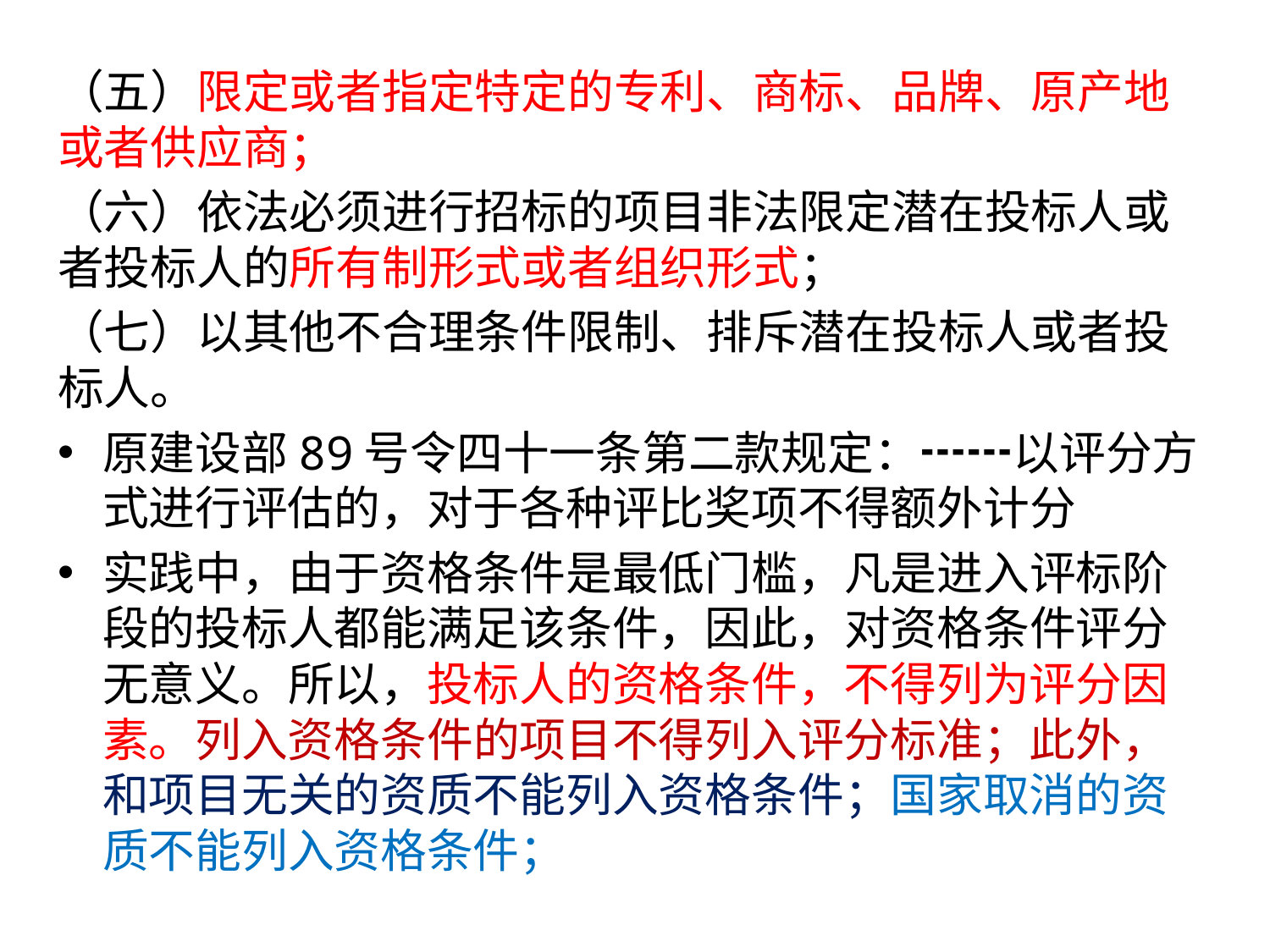

（五）限定或者指定特定的专利、商标、品牌、原产地或者供应商；
（六）依法必须进行招标的项目非法限定潜在投标人或者投标人的所有制形式或者组织形式；
（七）以其他不合理条件限制、排斥潜在投标人或者投标人。
原建设部89号令四十一条第二款规定：┅┅以评分方式进行评估的，对于各种评比奖项不得额外计分
实践中，由于资格条件是最低门槛，凡是进入评标阶段的投标人都能满足该条件，因此，对资格条件评分无意义。所以，投标人的资格条件，不得列为评分因素。列入资格条件的项目不得列入评分标准；此外，和项目无关的资质不能列入资格条件；国家取消的资质不能列入资格条件；